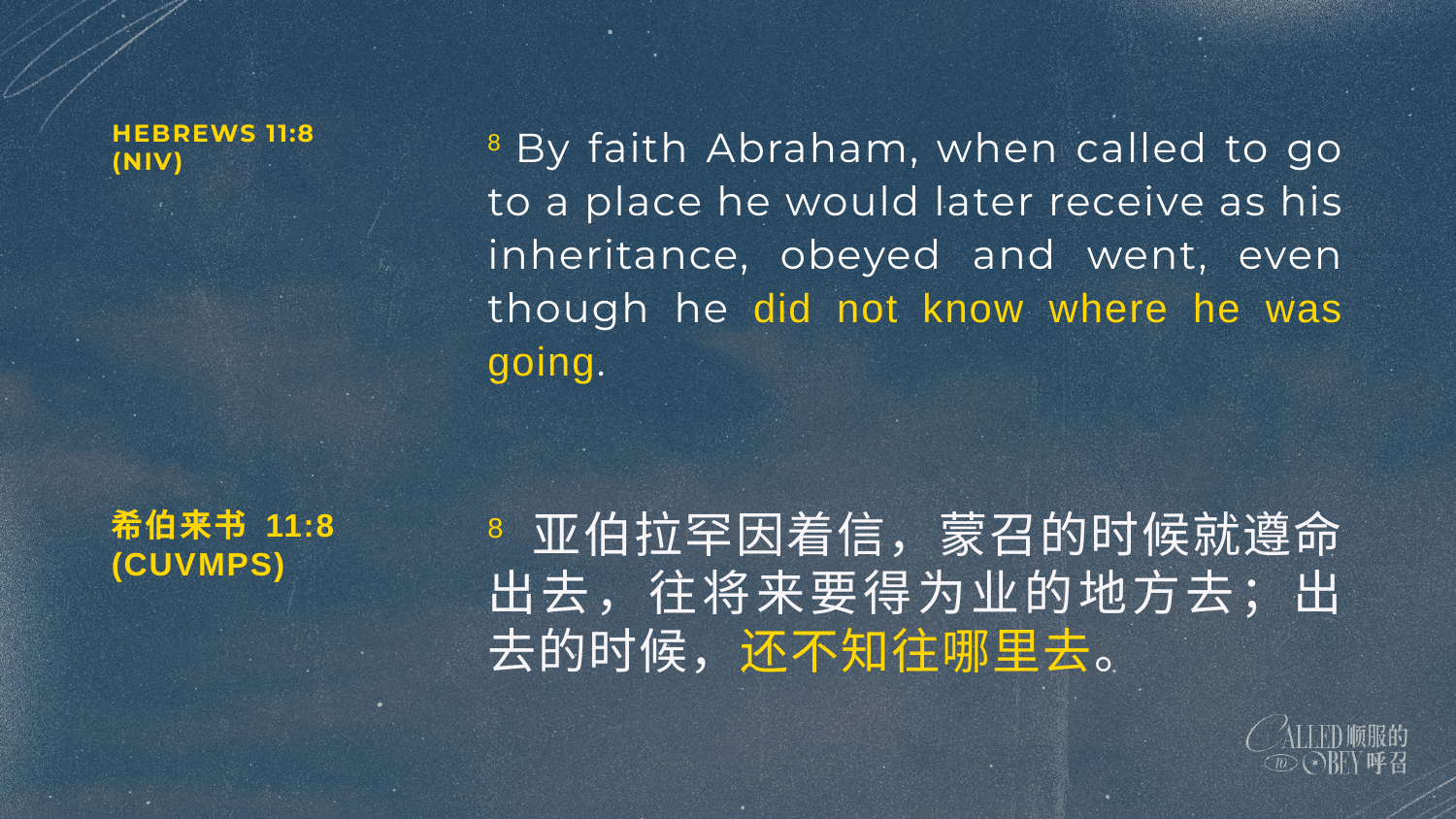

HEBREWS 11:8
(NIV)
8 By faith Abraham, when called to go to a place he would later receive as his inheritance, obeyed and went, even though he did not know where he was going.
希伯来书 11:8 (CUVMPS)
8 亚伯拉罕因着信，蒙召的时候就遵命出去，往将来要得为业的地方去；出去的时候，还不知往哪里去。